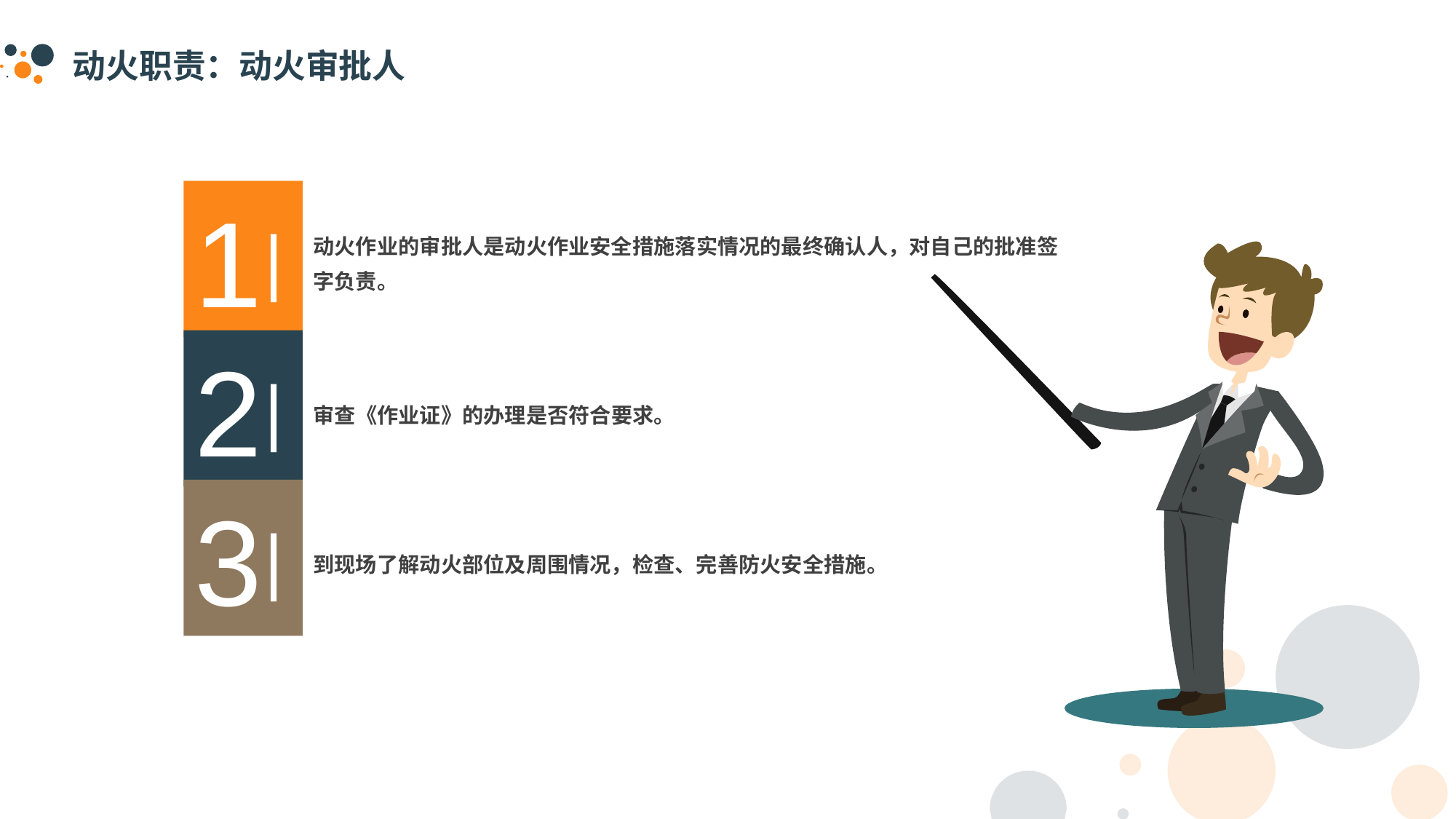

动火职责：动火审批人

1
动火作业的审批人是动火作业安全措施落实情况的最终确认人，对自己的批准签字负责。
|
2
审查《作业证》的办理是否符合要求。
|
3
到现场了解动火部位及周围情况，检查、完善防火安全措施。
|